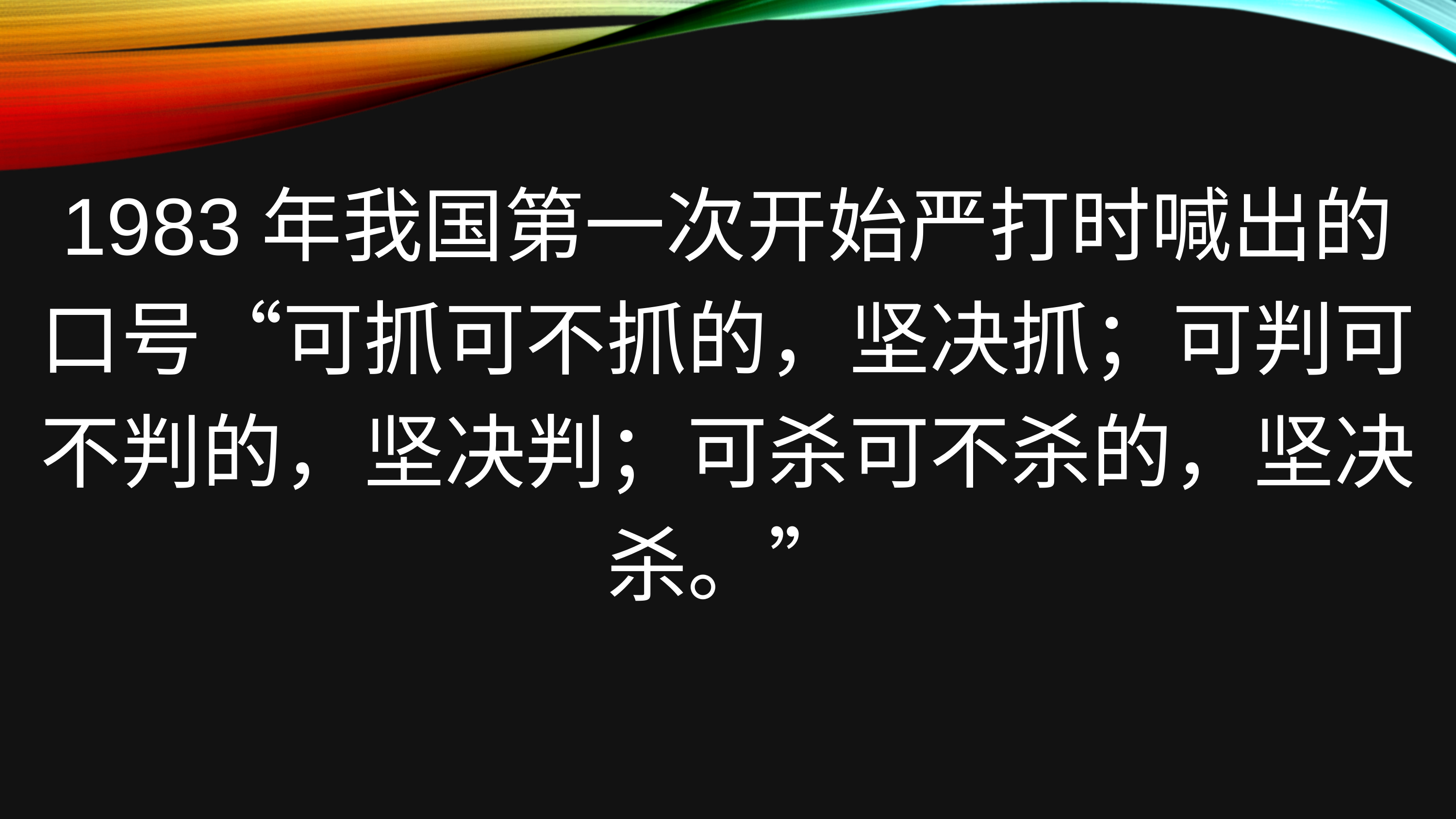

1983年我国第一次开始严打时喊出的口号“可抓可不抓的，坚决抓；可判可不判的，坚决判；可杀可不杀的，坚决杀。”